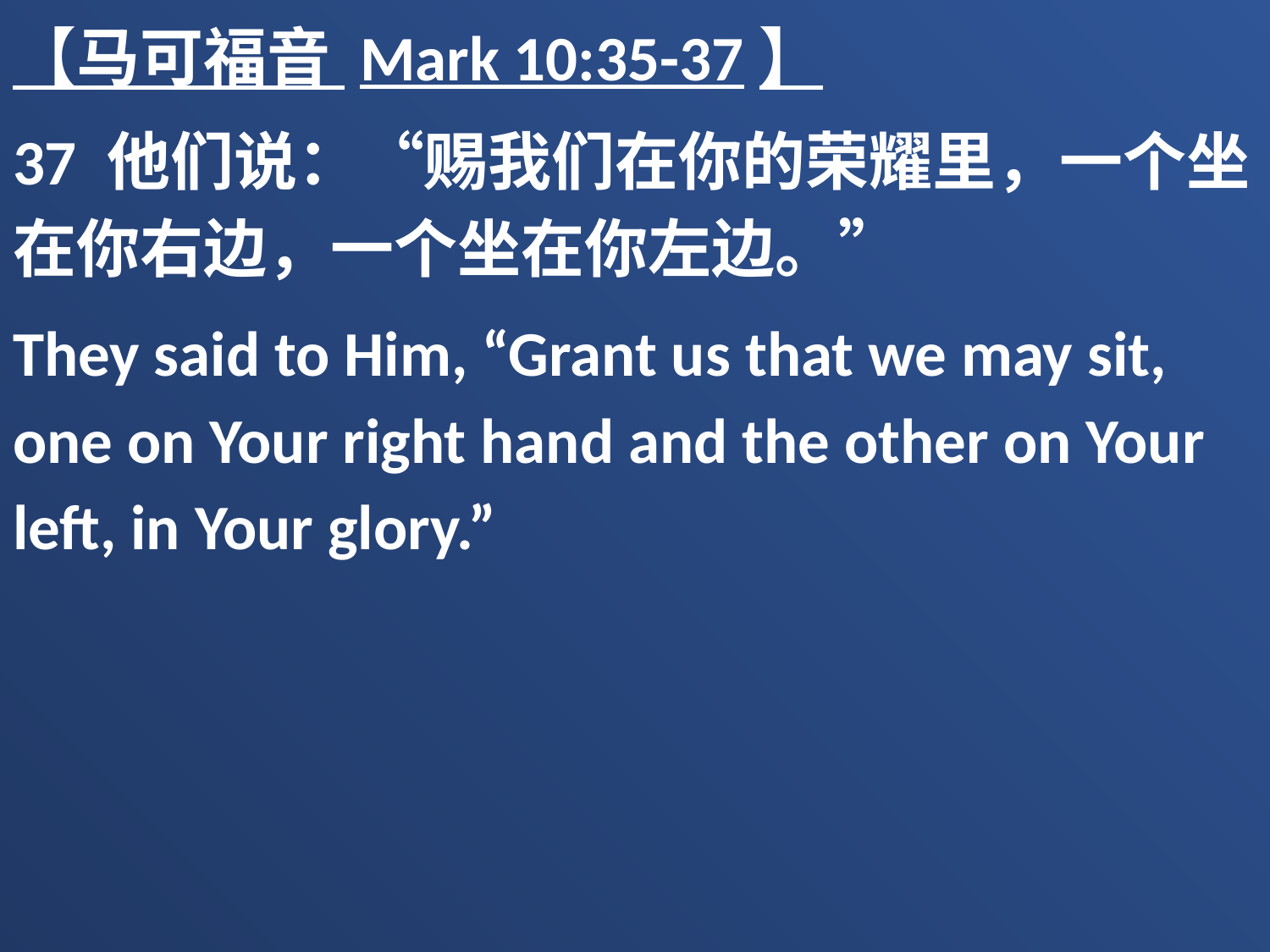

【马可福音 Mark 10:35-37】
37 他们说：“赐我们在你的荣耀里，一个坐在你右边，一个坐在你左边。”
They said to Him, “Grant us that we may sit, one on Your right hand and the other on Your left, in Your glory.”